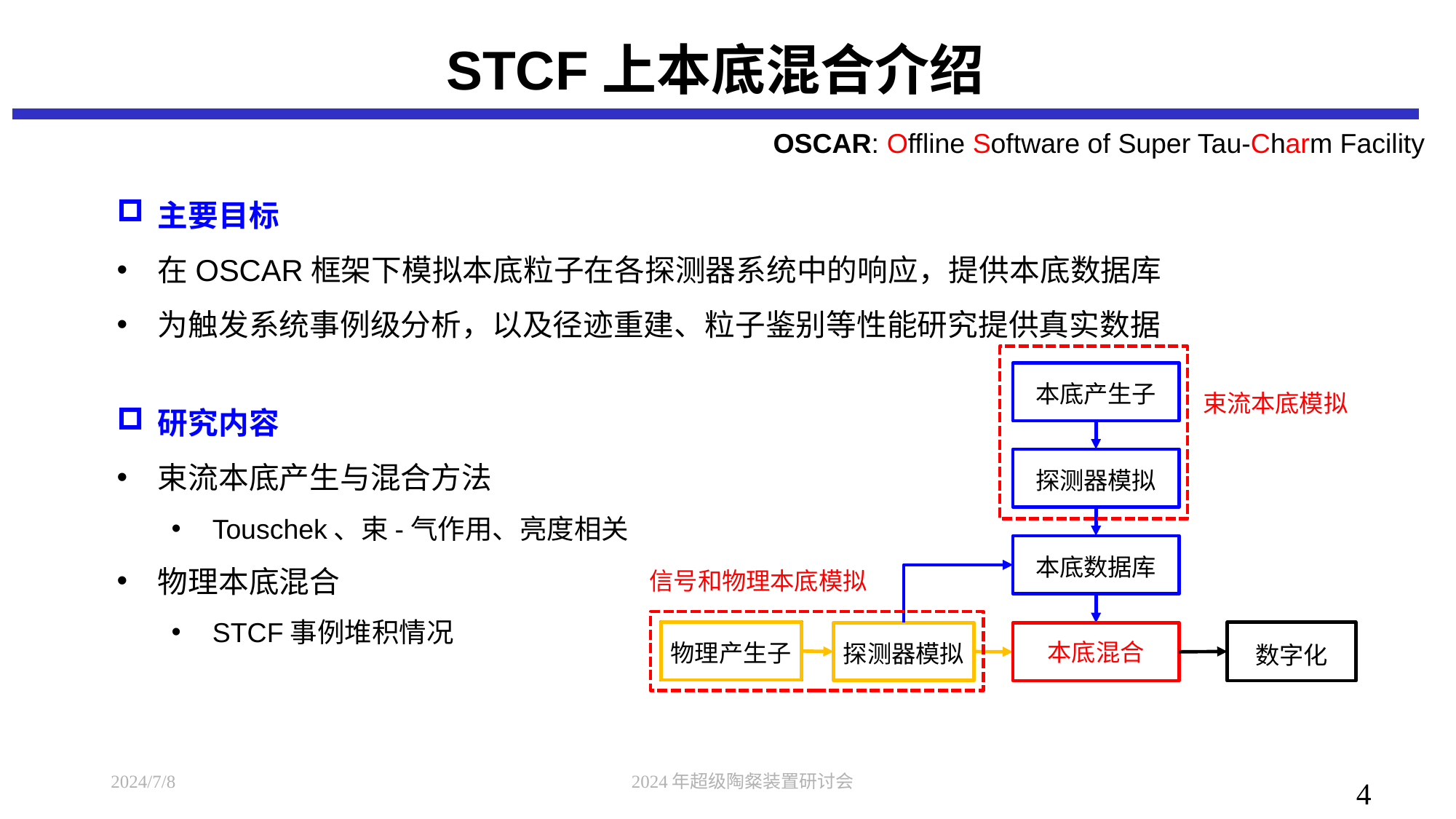

# STCF上本底混合介绍
OSCAR: Offline Software of Super Tau-Charm Facility
主要目标
在OSCAR框架下模拟本底粒子在各探测器系统中的响应，提供本底数据库
为触发系统事例级分析，以及径迹重建、粒子鉴别等性能研究提供真实数据

本底产生子
探测器模拟
本底数据库
物理产生子
数字化
物理产生子
探测器模拟
本底混合
束流本底模拟
信号和物理本底模拟

研究内容
束流本底产生与混合方法
Touschek、束-气作用、亮度相关
物理本底混合
STCF事例堆积情况
2024/7/8
2024年超级陶粲装置研讨会
4